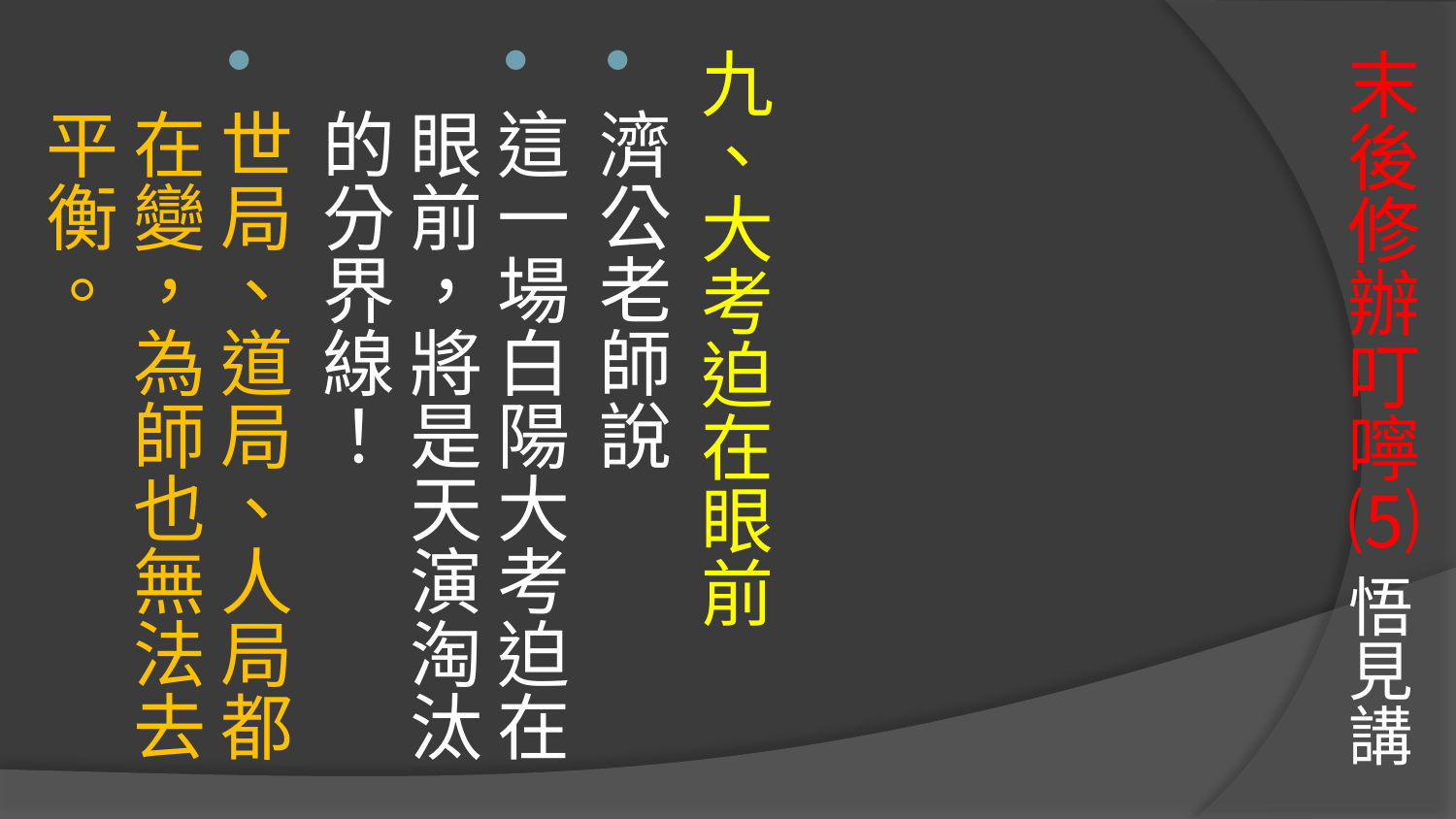

# 末後修辦叮嚀⑸ 悟見講
九、大考迫在眼前
濟公老師說
這一場白陽大考迫在眼前，將是天演淘汰的分界線！
世局、道局、人局都在變，為師也無法去平衡。